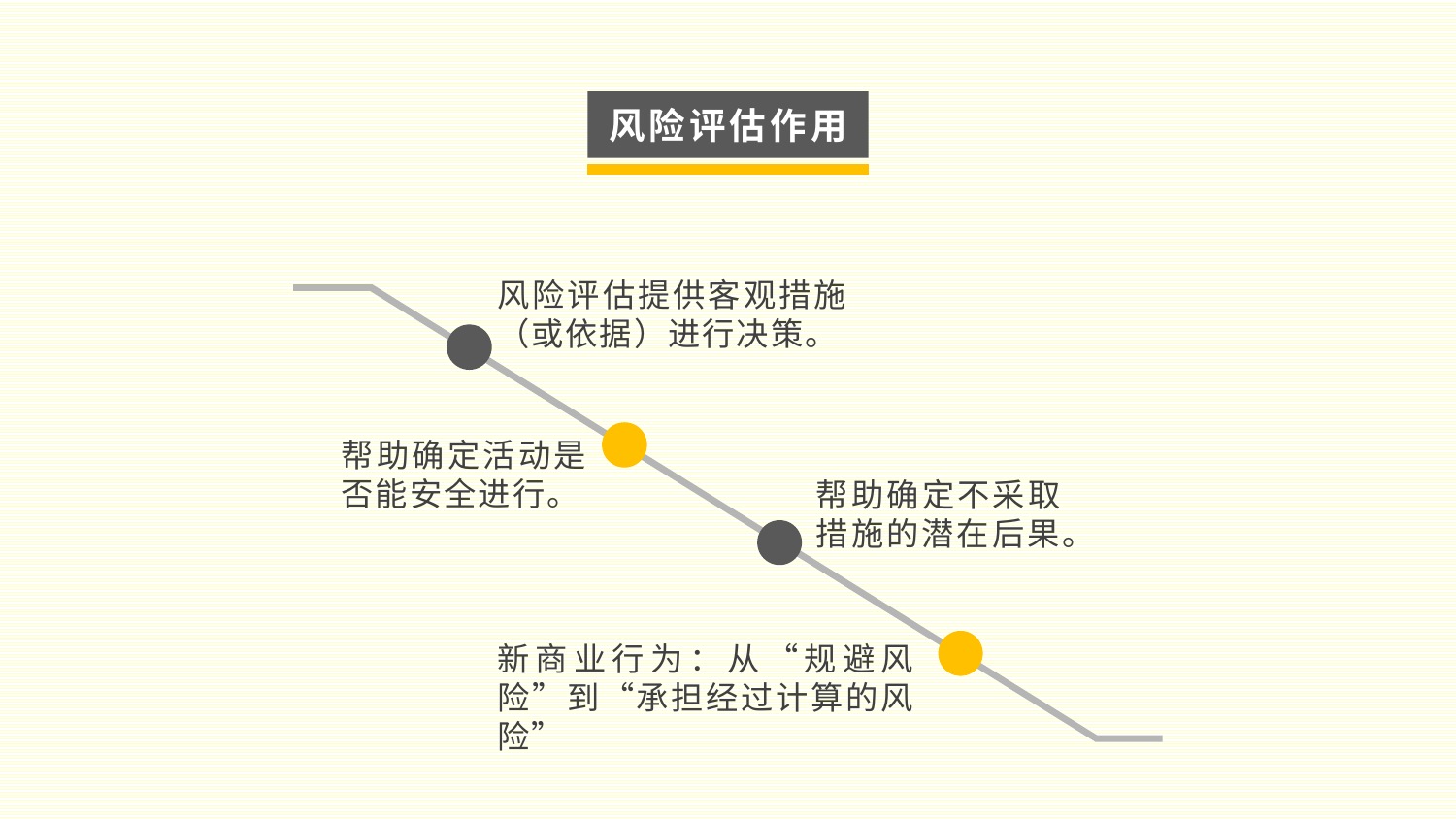

风险评估作用
风险评估提供客观措施（或依据）进行决策。

帮助确定活动是否能安全进行。
帮助确定不采取措施的潜在后果。
新商业行为：从“规避风险”到“承担经过计算的风险”